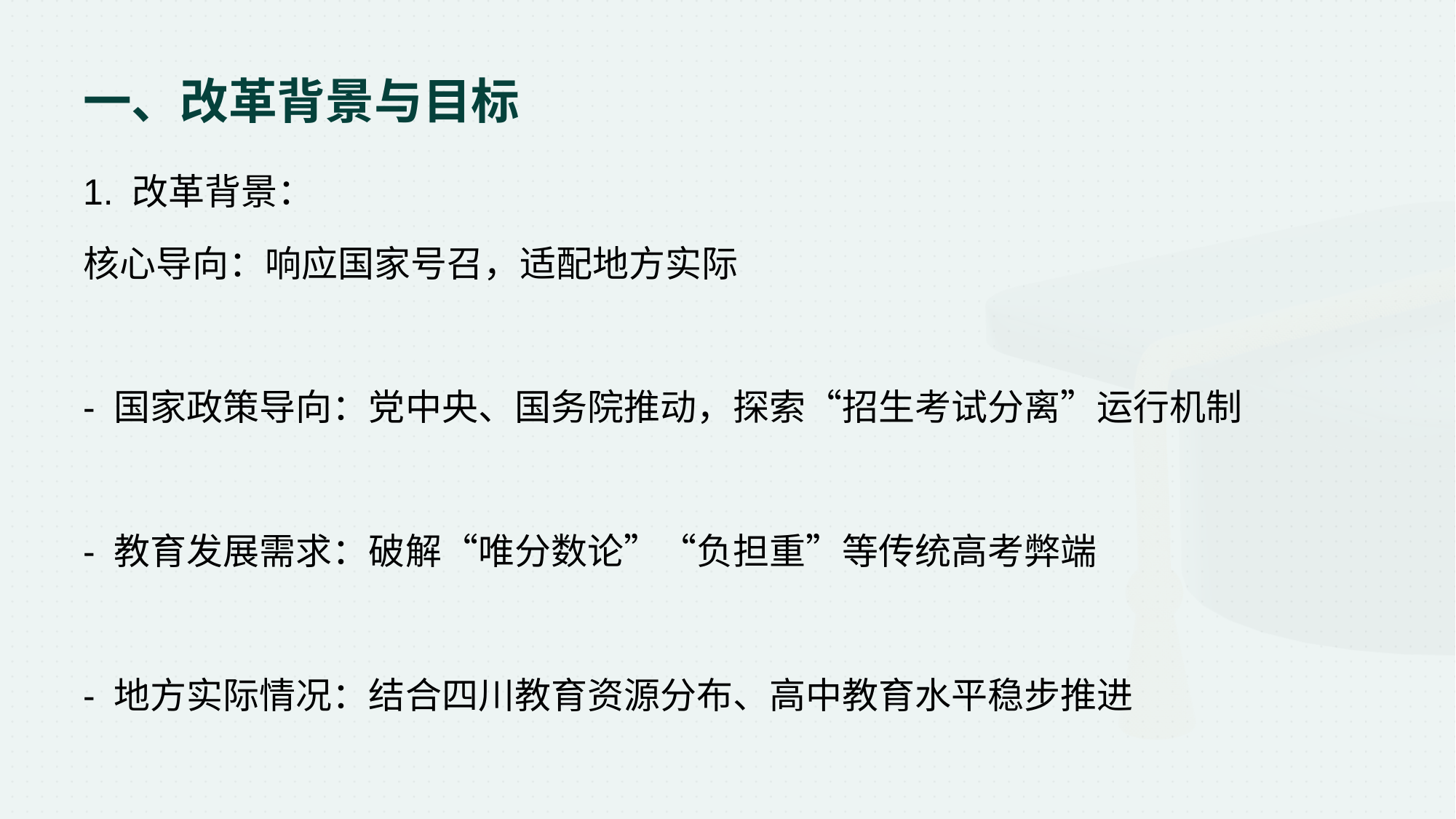

# 一、改革背景与目标
1. 改革背景：
核心导向：响应国家号召，适配地方实际

- 国家政策导向：党中央、国务院推动，探索“招生考试分离”运行机制

- 教育发展需求：破解“唯分数论”“负担重”等传统高考弊端

- 地方实际情况：结合四川教育资源分布、高中教育水平稳步推进